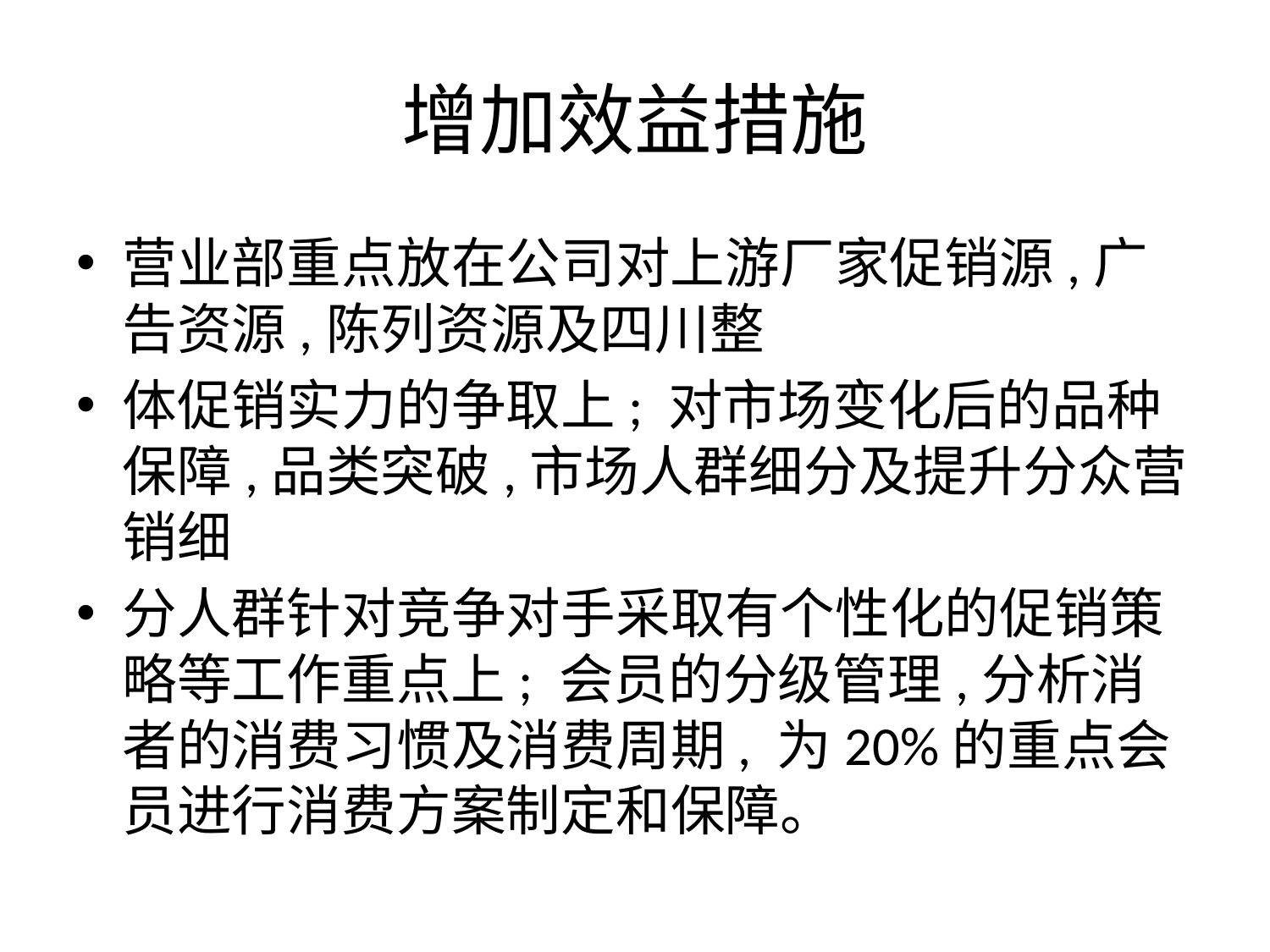

# 增加效益措施
营业部重点放在公司对上游厂家促销源,广告资源,陈列资源及四川整
体促销实力的争取上; 对市场变化后的品种保障,品类突破,市场人群细分及提升分众营销细
分人群针对竞争对手采取有个性化的促销策略等工作重点上; 会员的分级管理,分析消者的消费习惯及消费周期, 为20%的重点会员进行消费方案制定和保障。